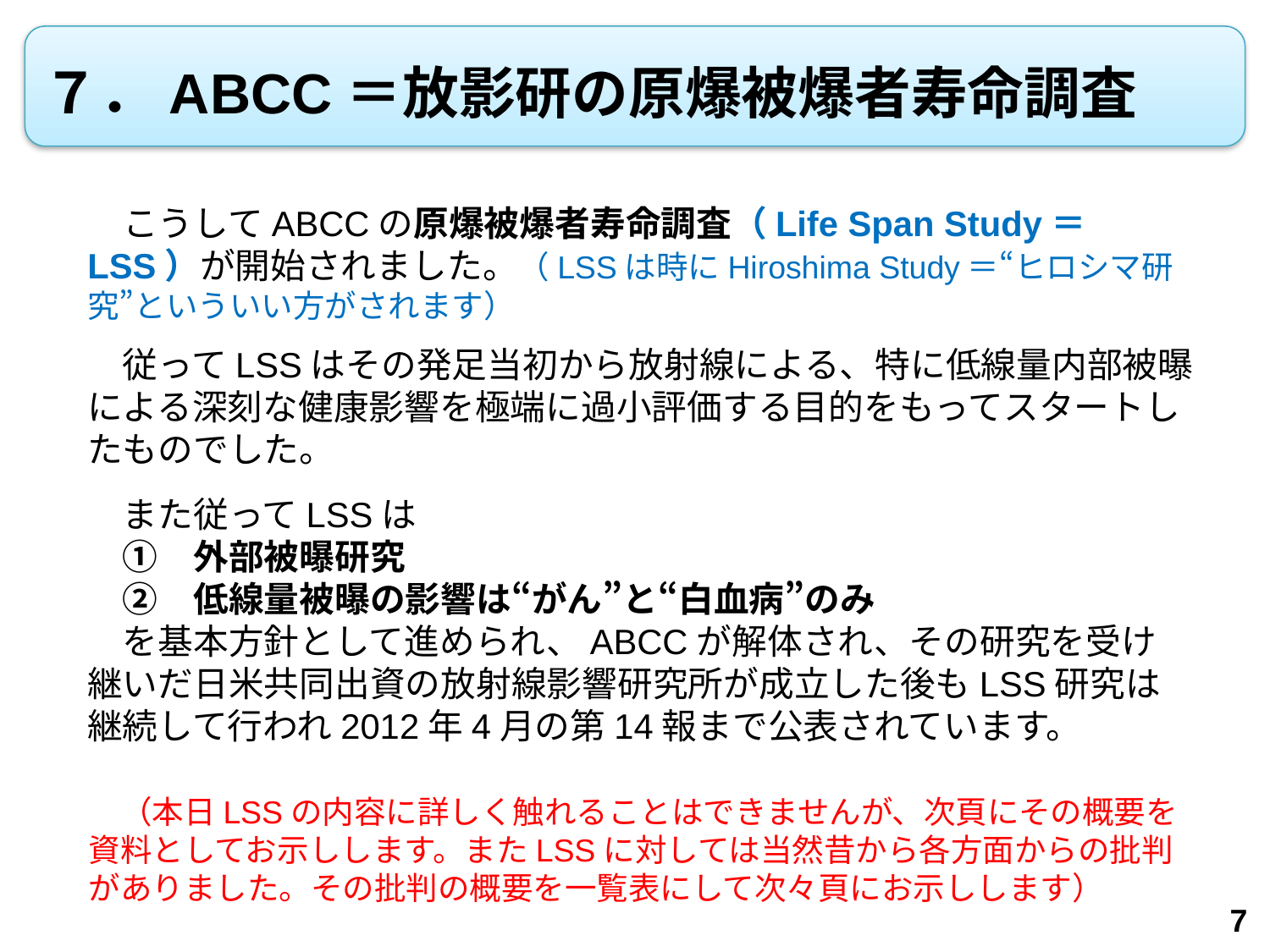

７．ABCC＝放影研の原爆被爆者寿命調査

　こうしてABCCの原爆被爆者寿命調査（Life Span Study＝LSS）が開始されました。（LSSは時にHiroshima Study＝“ヒロシマ研究”といういい方がされます）
　従ってLSSはその発足当初から放射線による、特に低線量内部被曝による深刻な健康影響を極端に過小評価する目的をもってスタートしたものでした。
　また従ってLSSは
　①　外部被曝研究
　②　低線量被曝の影響は“がん”と“白血病”のみ
　を基本方針として進められ、ABCCが解体され、その研究を受け継いだ日米共同出資の放射線影響研究所が成立した後もLSS研究は継続して行われ2012年4月の第14報まで公表されています。
　（本日LSSの内容に詳しく触れることはできませんが、次頁にその概要を資料としてお示しします。またLSSに対しては当然昔から各方面からの批判がありました。その批判の概要を一覧表にして次々頁にお示しします）
7